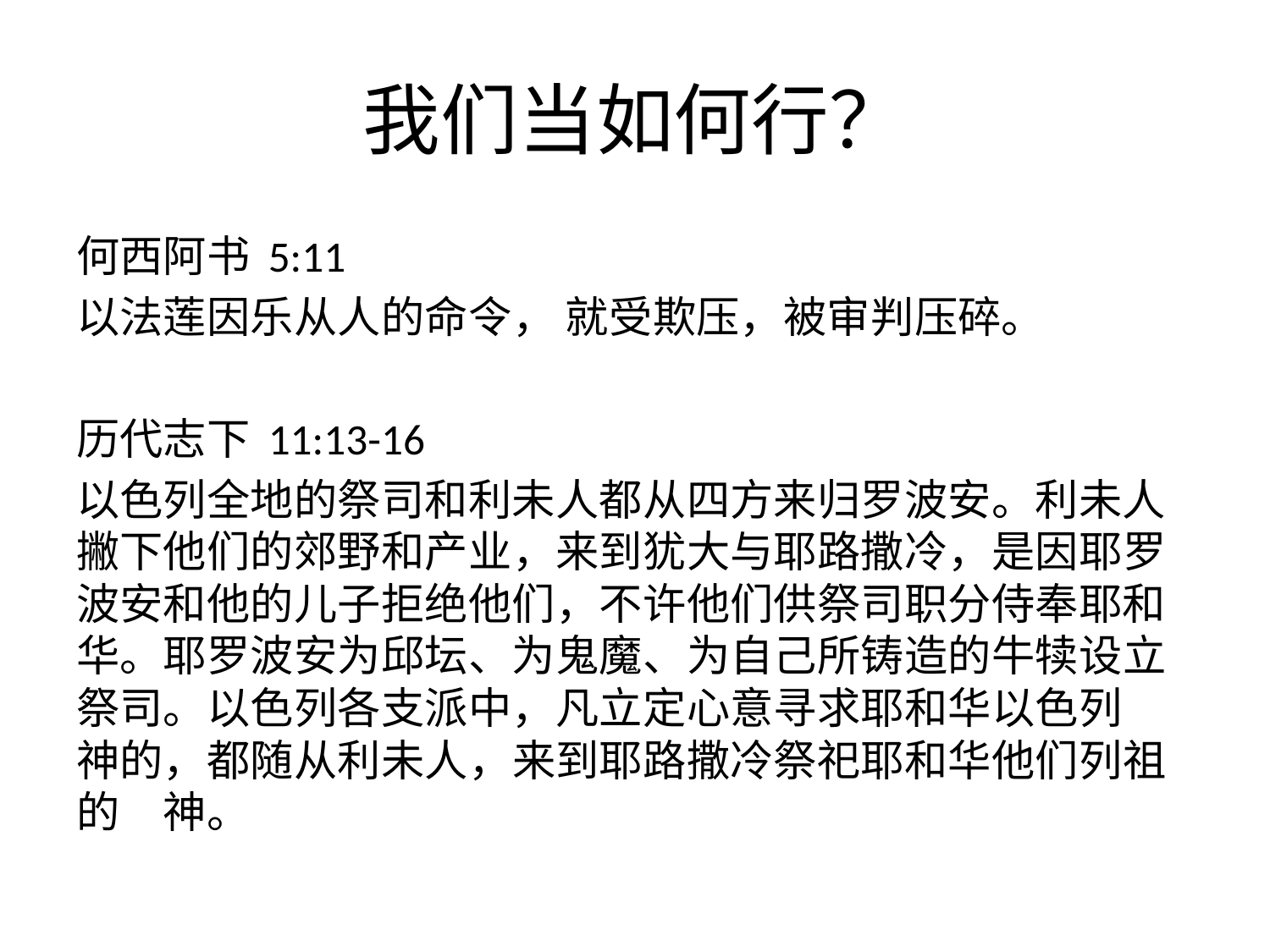

# 我们当如何行？
何西阿书 5:11
以法莲因乐从人的命令， 就受欺压，被审判压碎。

历代志下 11:13-16
以色列全地的祭司和利未人都从四方来归罗波安。利未人撇下他们的郊野和产业，来到犹大与耶路撒冷，是因耶罗波安和他的儿子拒绝他们，不许他们供祭司职分侍奉耶和华。耶罗波安为邱坛、为鬼魔、为自己所铸造的牛犊设立祭司。以色列各支派中，凡立定心意寻求耶和华以色列　神的，都随从利未人，来到耶路撒冷祭祀耶和华他们列祖的　神。